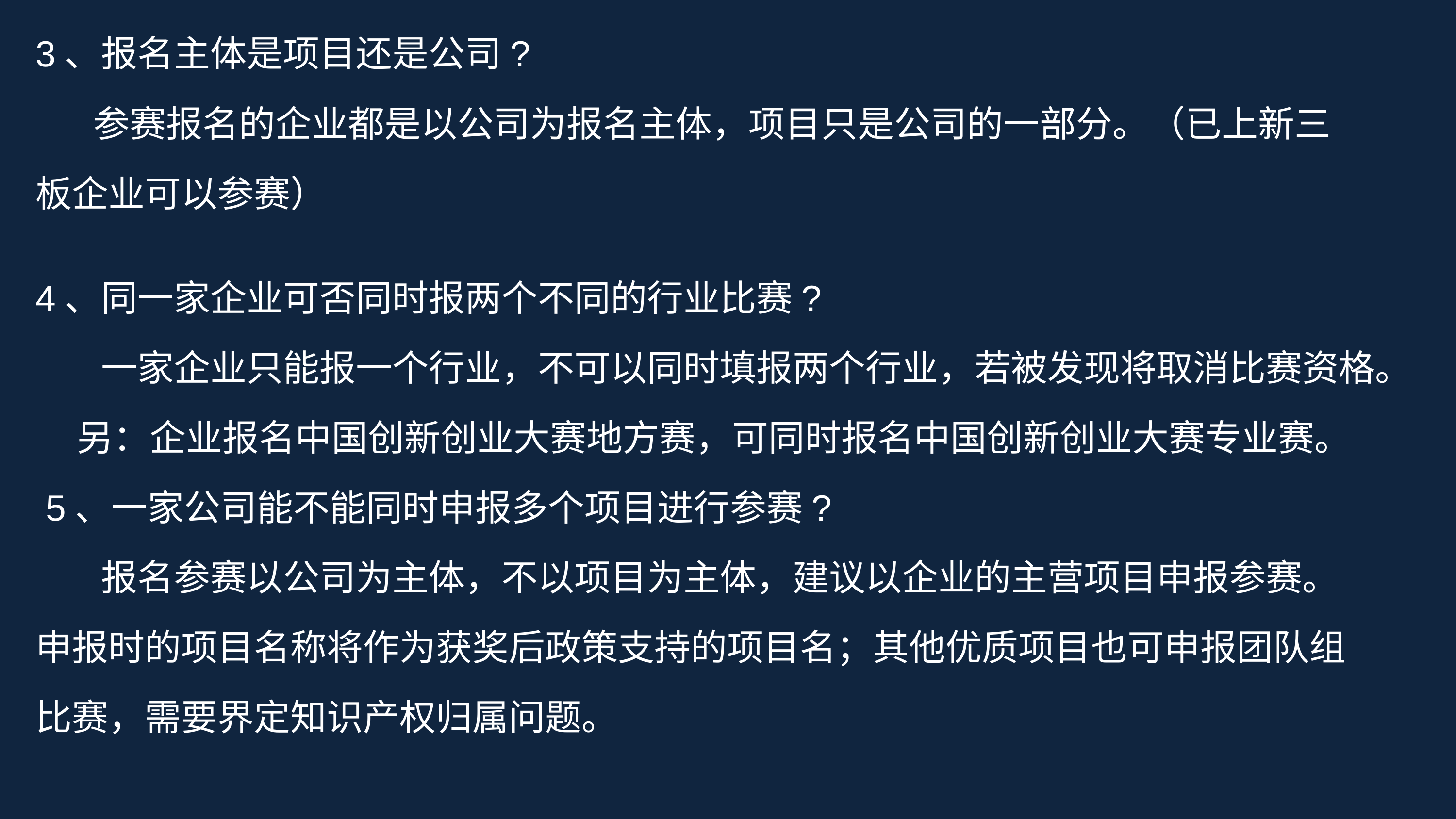

3、报名主体是项目还是公司?

      参赛报名的企业都是以公司为报名主体，项目只是公司的一部分。（已上新三

板企业可以参赛）

4、同一家企业可否同时报两个不同的行业比赛?

       一家企业只能报一个行业，不可以同时填报两个行业，若被发现将取消比赛资格。

    另：企业报名中国创新创业大赛地方赛，可同时报名中国创新创业大赛专业赛。

 5、一家公司能不能同时申报多个项目进行参赛?

       报名参赛以公司为主体，不以项目为主体，建议以企业的主营项目申报参赛。

申报时的项目名称将作为获奖后政策支持的项目名；其他优质项目也可申报团队组

比赛，需要界定知识产权归属问题。